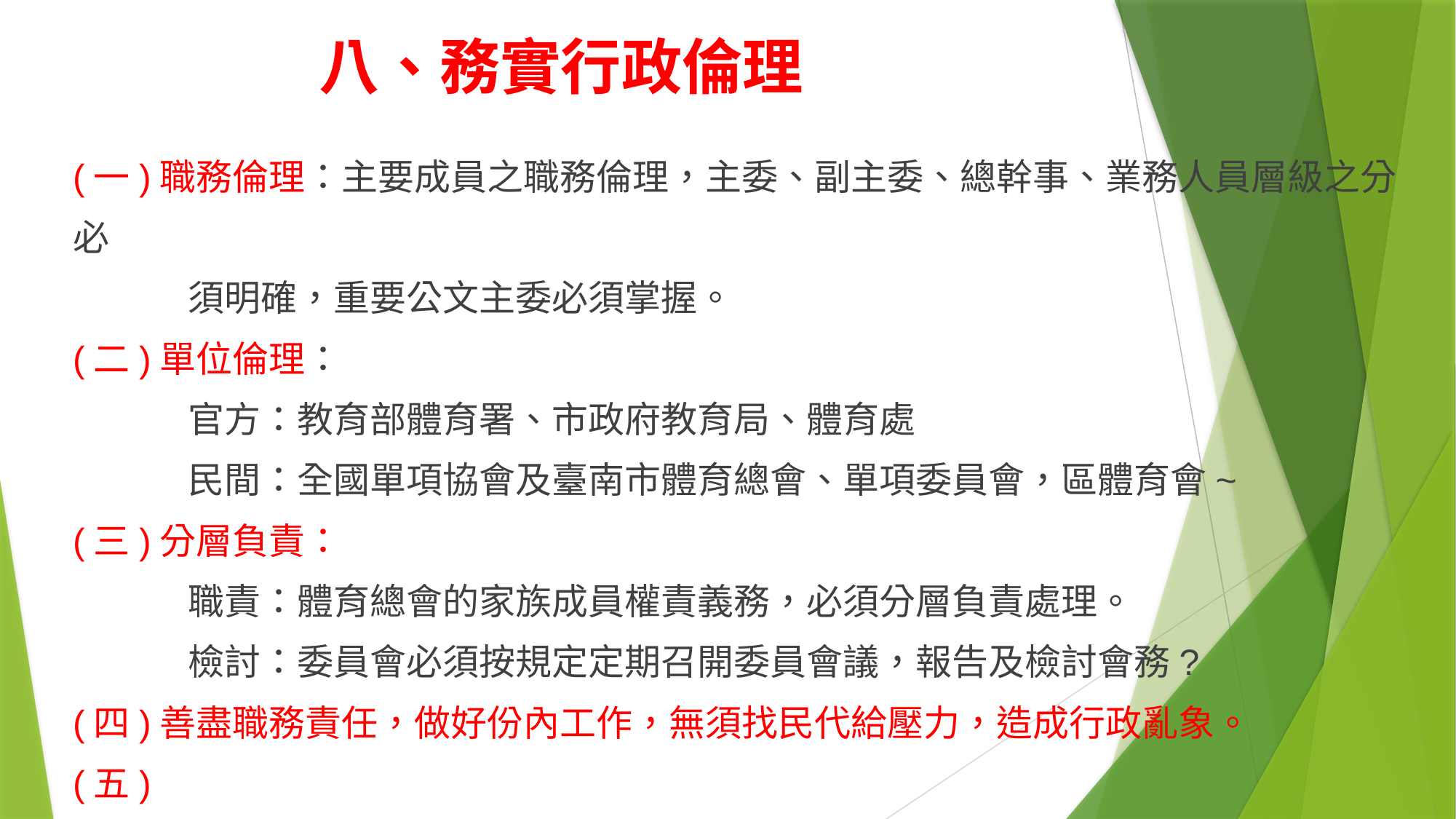

# 八、務實行政倫理
(一)職務倫理：主要成員之職務倫理，主委、副主委、總幹事、業務人員層級之分必
             須明確，重要公文主委必須掌握。
(二)單位倫理：
             官方：教育部體育署、市政府教育局、體育處
             民間：全國單項協會及臺南市體育總會、單項委員會，區體育會~
(三)分層負責：
             職責：體育總會的家族成員權責義務，必須分層負責處理。
             檢討：委員會必須按規定定期召開委員會議，報告及檢討會務?
(四)善盡職務責任，做好份內工作，無須找民代給壓力，造成行政亂象。
(五)